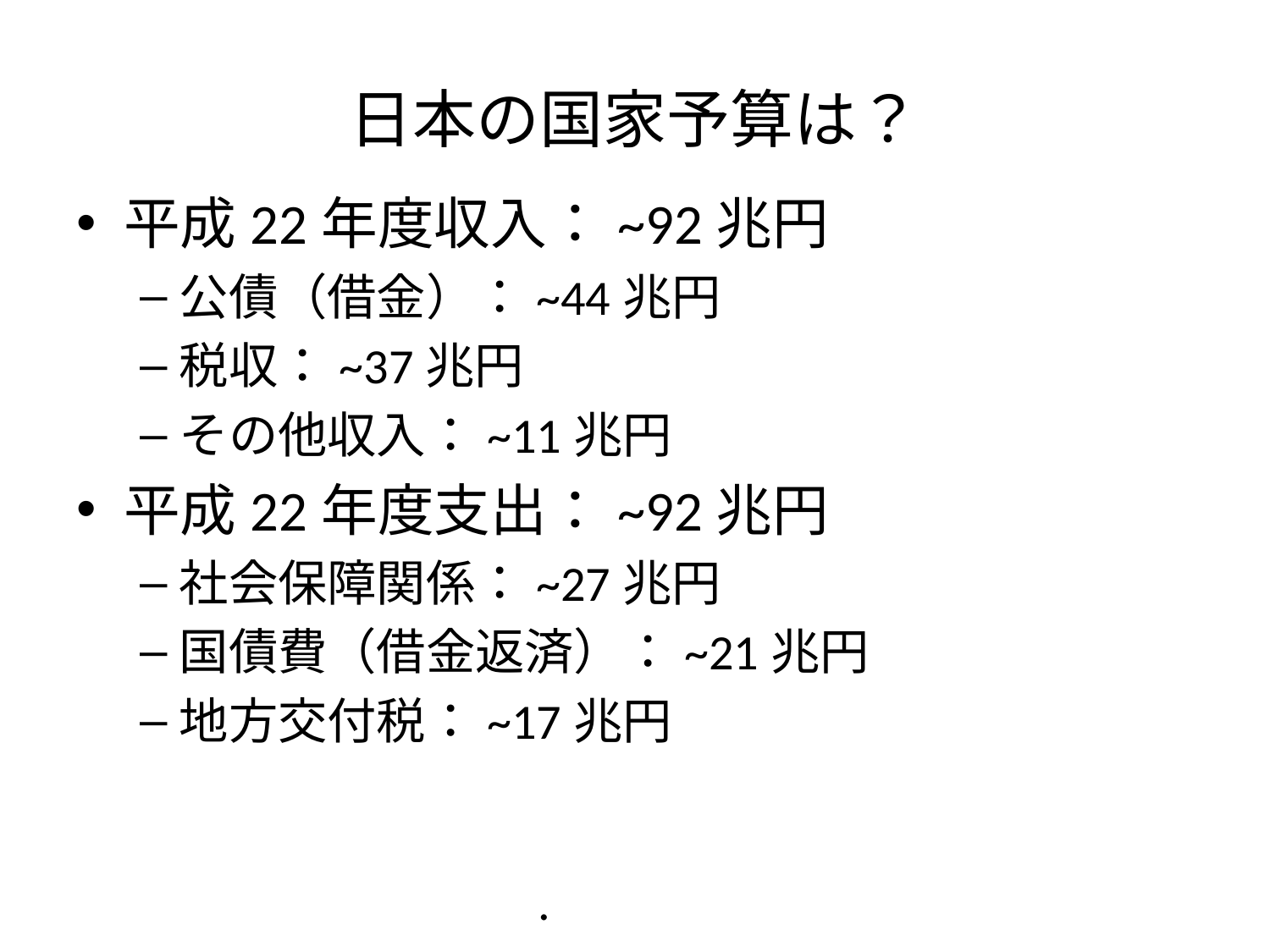

# 日本の国家予算は？
平成22年度収入：~92兆円
公債（借金）：~44兆円
税収：~37兆円
その他収入：~11兆円
平成22年度支出：~92兆円
社会保障関係：~27兆円
国債費（借金返済）：~21兆円
地方交付税：~17兆円

....宇宙などやっている場合か？